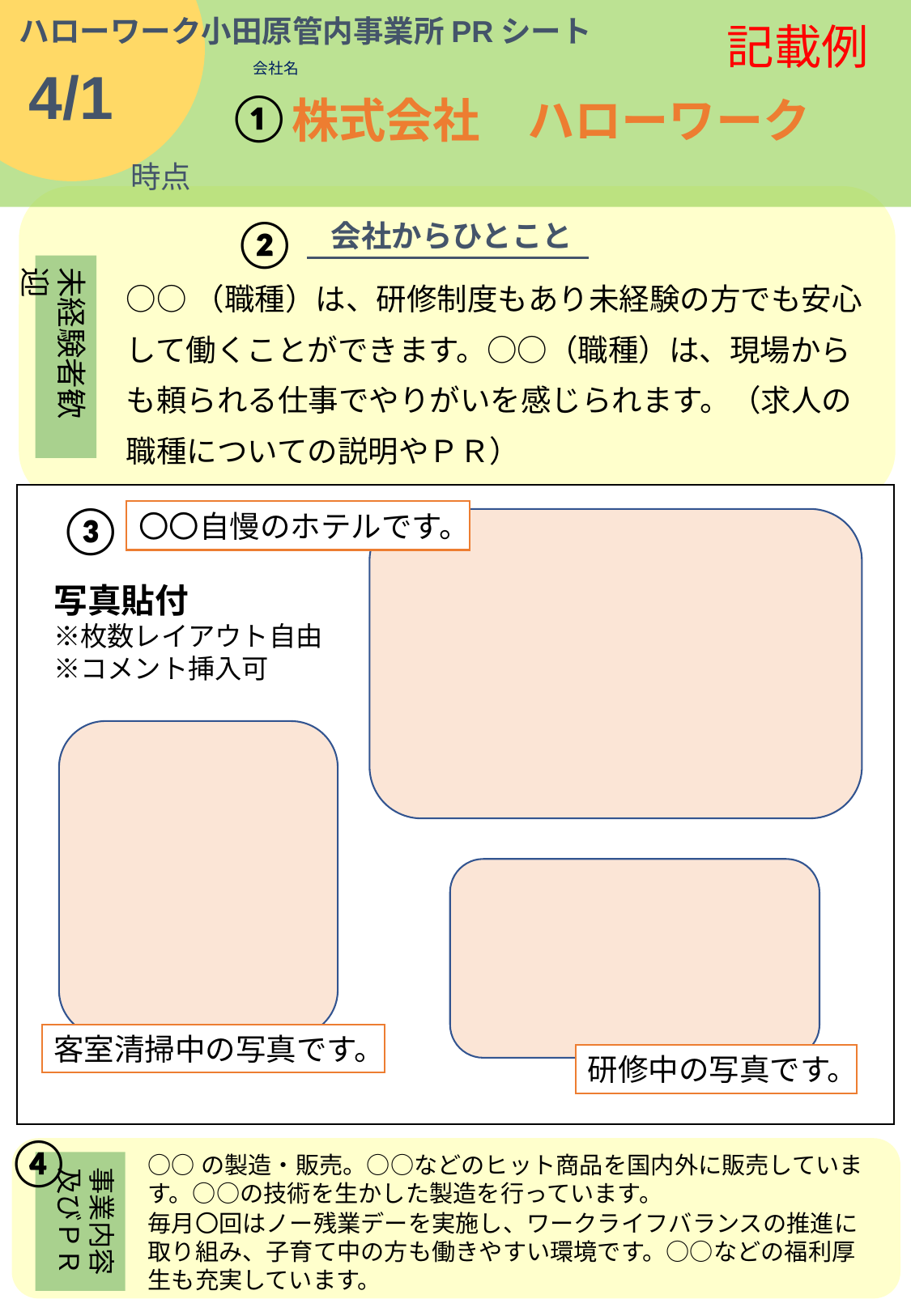

ハローワーク小田原管内事業所PRシート
記載例
4/1
会社名
①
株式会社　ハローワーク
時点

②
会社からひとこと
未経験者歓迎
○○（職種）は、研修制度もあり未経験の方でも安心して働くことができます。○○（職種）は、現場からも頼られる仕事でやりがいを感じられます。（求人の職種についての説明やＰＲ）

③

〇〇自慢のホテルです。

写真貼付
※枚数レイアウト自由
※コメント挿入可

客室清掃中の写真です。
研修中の写真です。
④

○○の製造・販売。○○などのヒット商品を国内外に販売しています。○○の技術を生かした製造を行っています。
事業内容及びＰＲ
毎月〇回はノー残業デーを実施し、ワークライフバランスの推進に取り組み、子育て中の方も働きやすい環境です。○○などの福利厚生も充実しています。